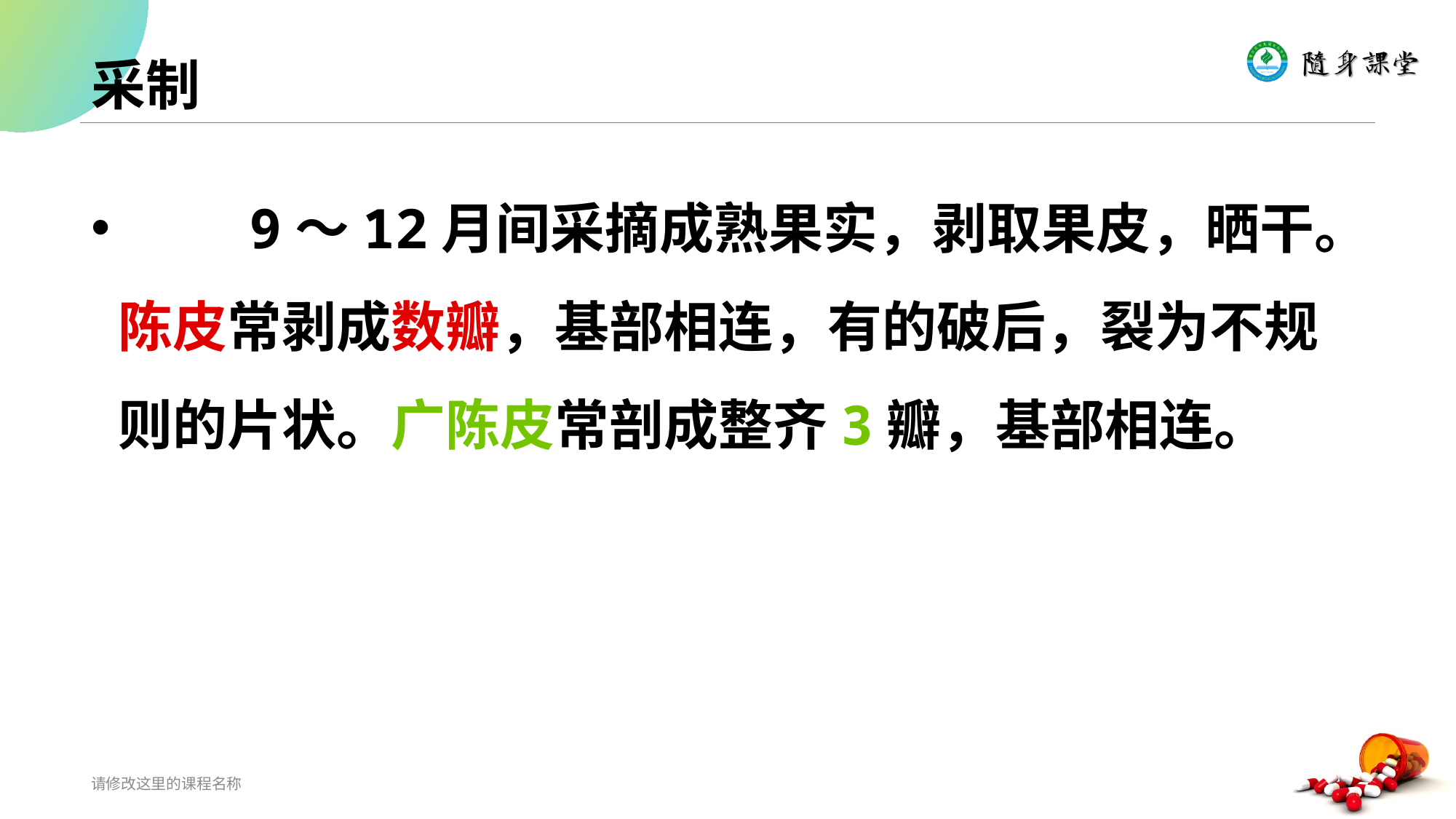

# 采制
    9～12月间采摘成熟果实，剥取果皮，晒干。陈皮常剥成数瓣，基部相连，有的破后，裂为不规则的片状。广陈皮常剖成整齐3瓣，基部相连。

请修改这里的课程名称
7